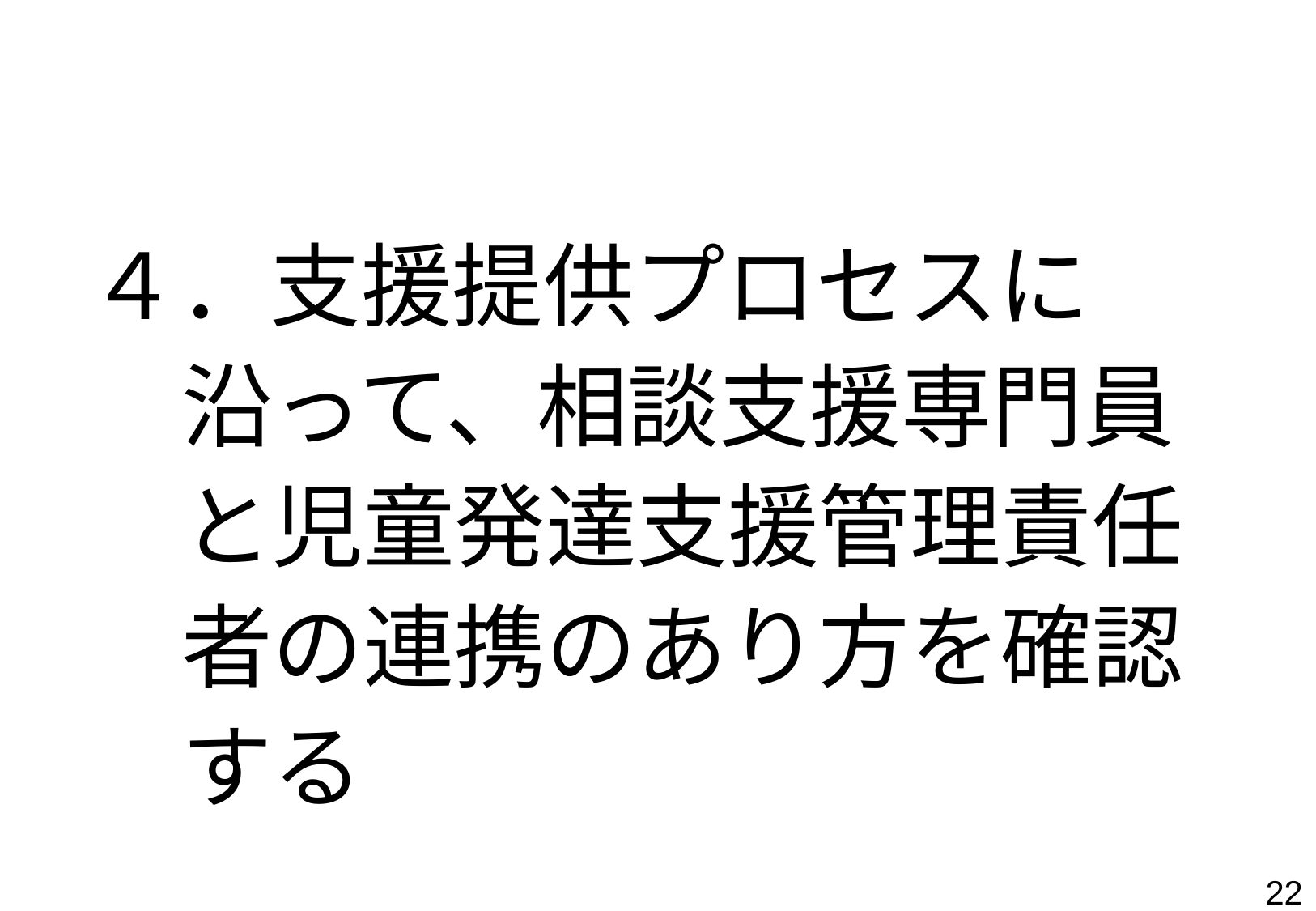

４．支援提供プロセスに沿って、相談支援専門員と児童発達支援管理責任者の連携のあり方を確認する
22